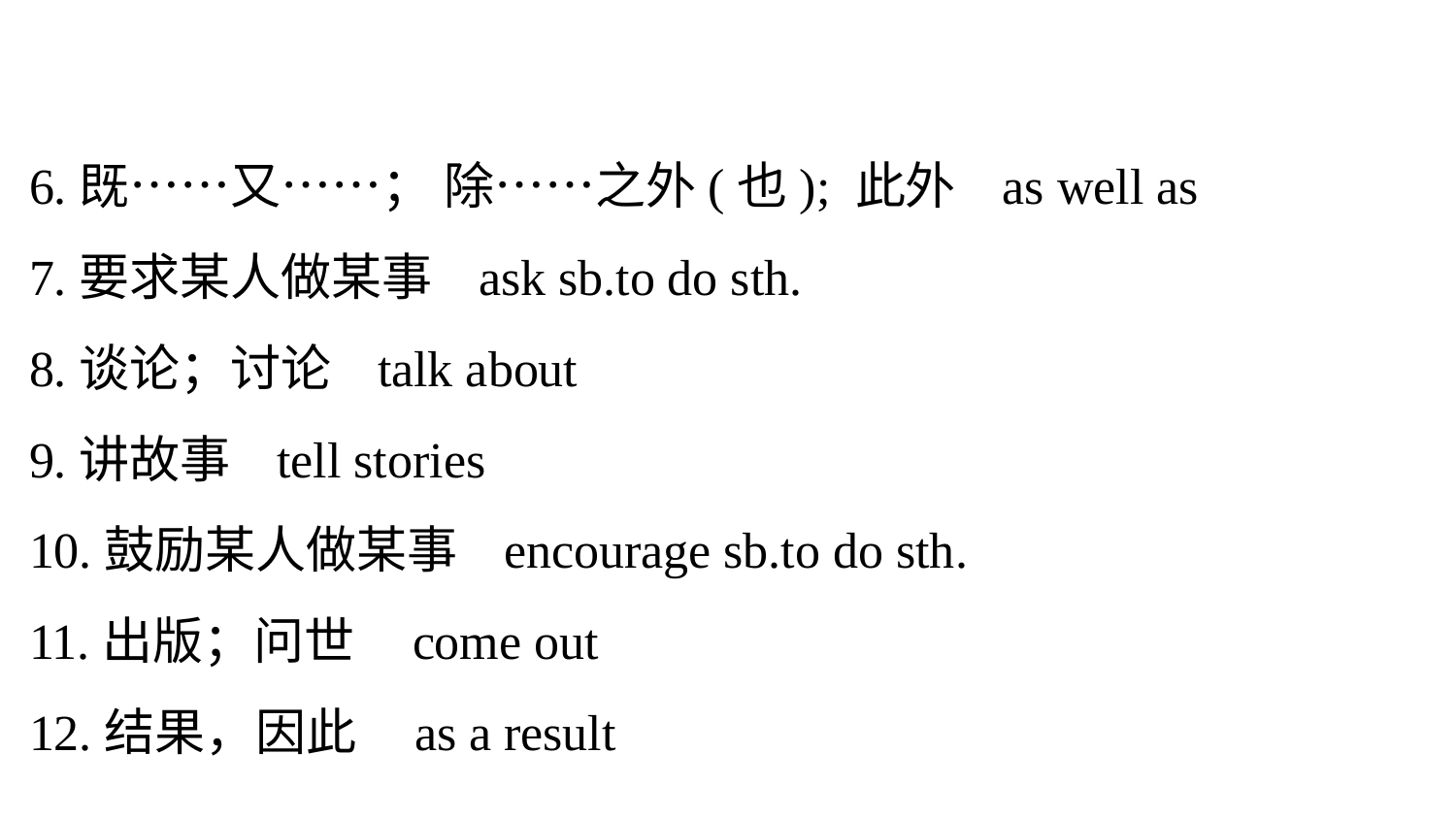

6.既……又……； 除……之外(也); 此外   as well as
7.要求某人做某事   ask sb.to do sth.
8.谈论；讨论   talk about
9.讲故事   tell stories
10.鼓励某人做某事   encourage sb.to do sth.
11.出版；问世    come out
12.结果，因此    as a result